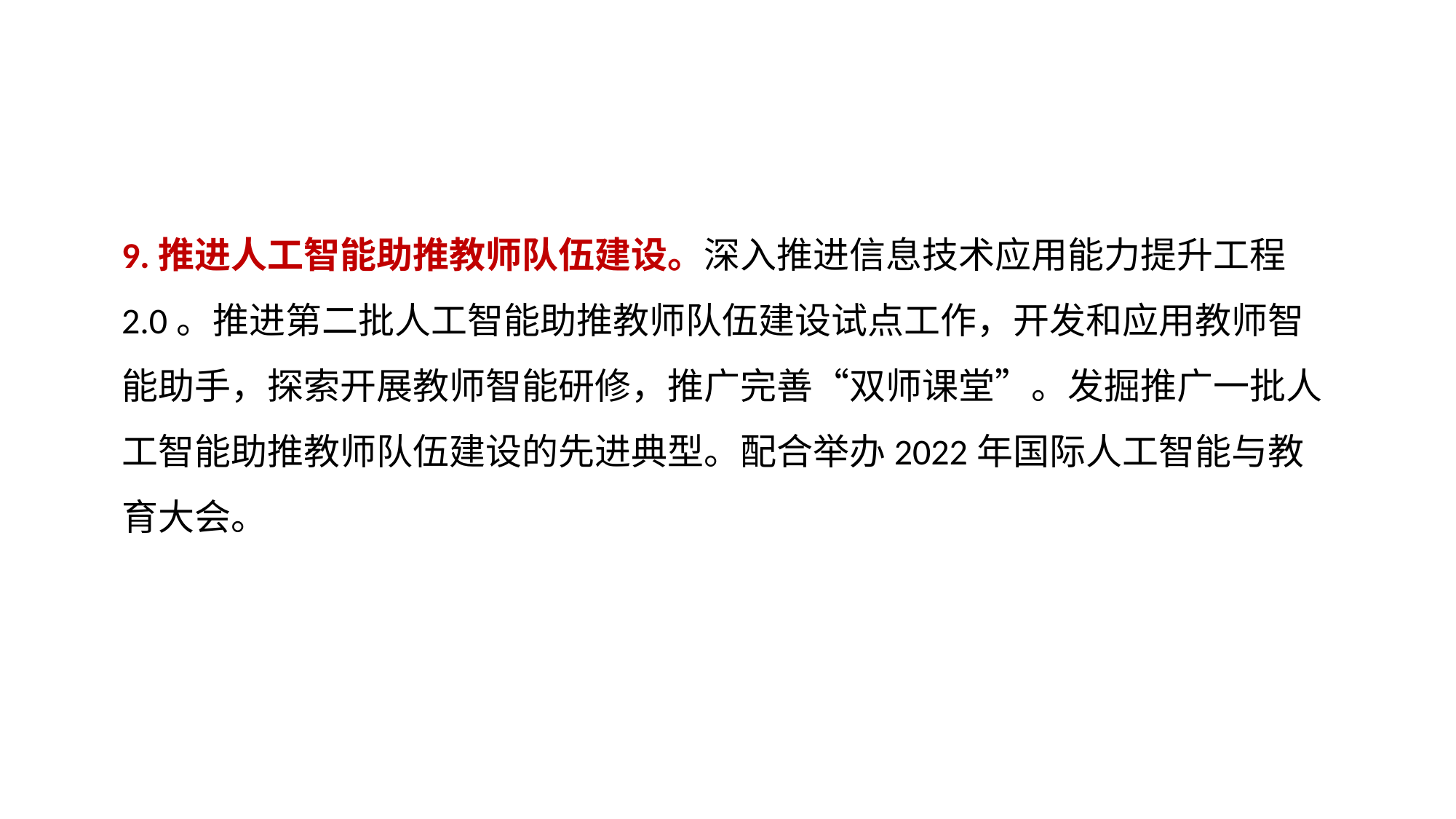

9.推进人工智能助推教师队伍建设。深入推进信息技术应用能力提升工程2.0。推进第二批人工智能助推教师队伍建设试点工作，开发和应用教师智能助手，探索开展教师智能研修，推广完善“双师课堂”。发掘推广一批人工智能助推教师队伍建设的先进典型。配合举办2022年国际人工智能与教育大会。